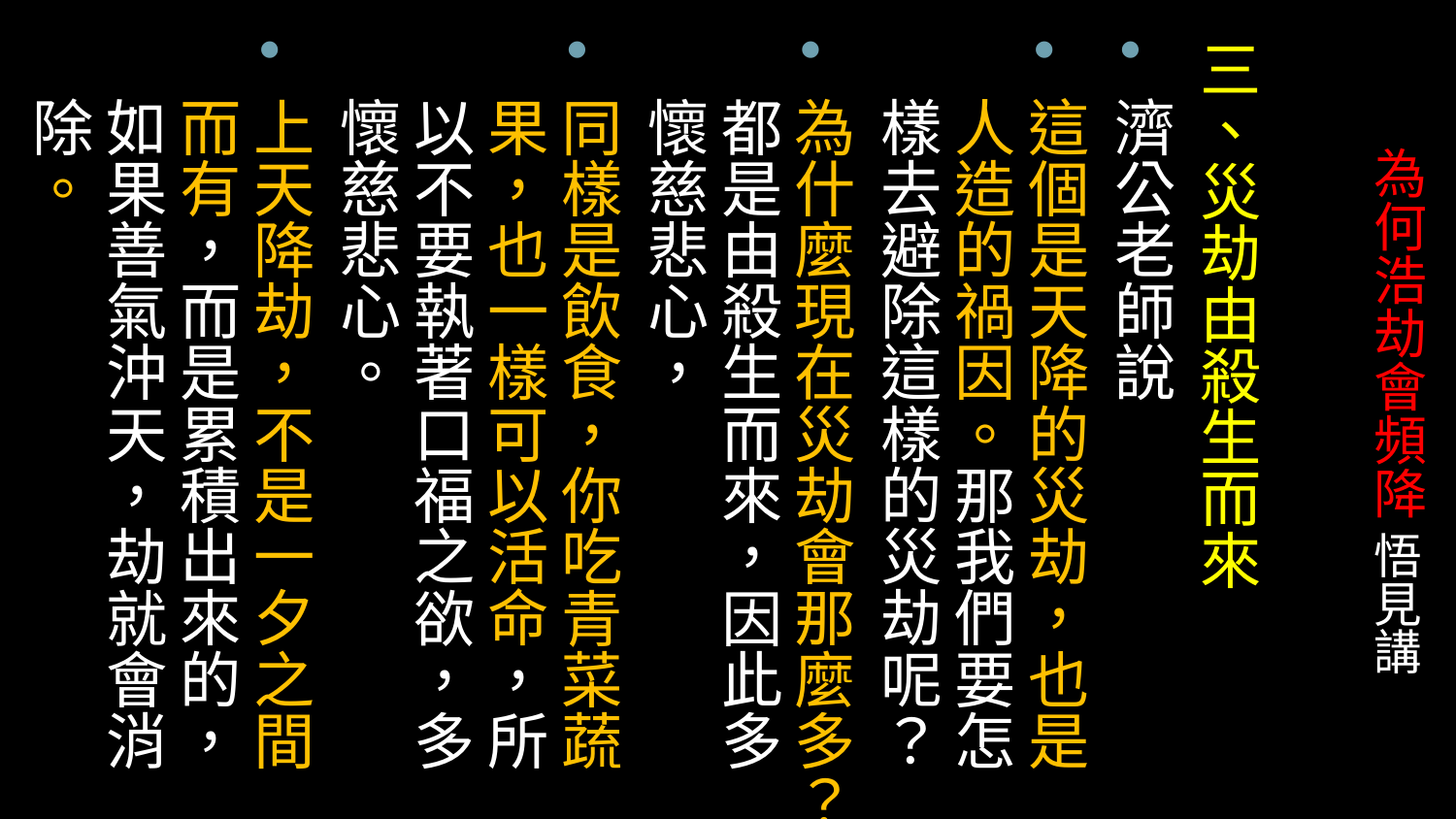

三、災劫由殺生而來
濟公老師說
這個是天降的災劫，也是人造的禍因。那我們要怎樣去避除這樣的災劫呢？
為什麼現在災劫會那麼多？都是由殺生而來，因此多懷慈悲心，
同樣是飲食，你吃青菜蔬果，也一樣可以活命，所以不要執著口福之欲，多懷慈悲心。
上天降劫，不是一夕之間而有，而是累積出來的，如果善氣沖天，劫就會消除。
# 為何浩劫會頻降 悟見講